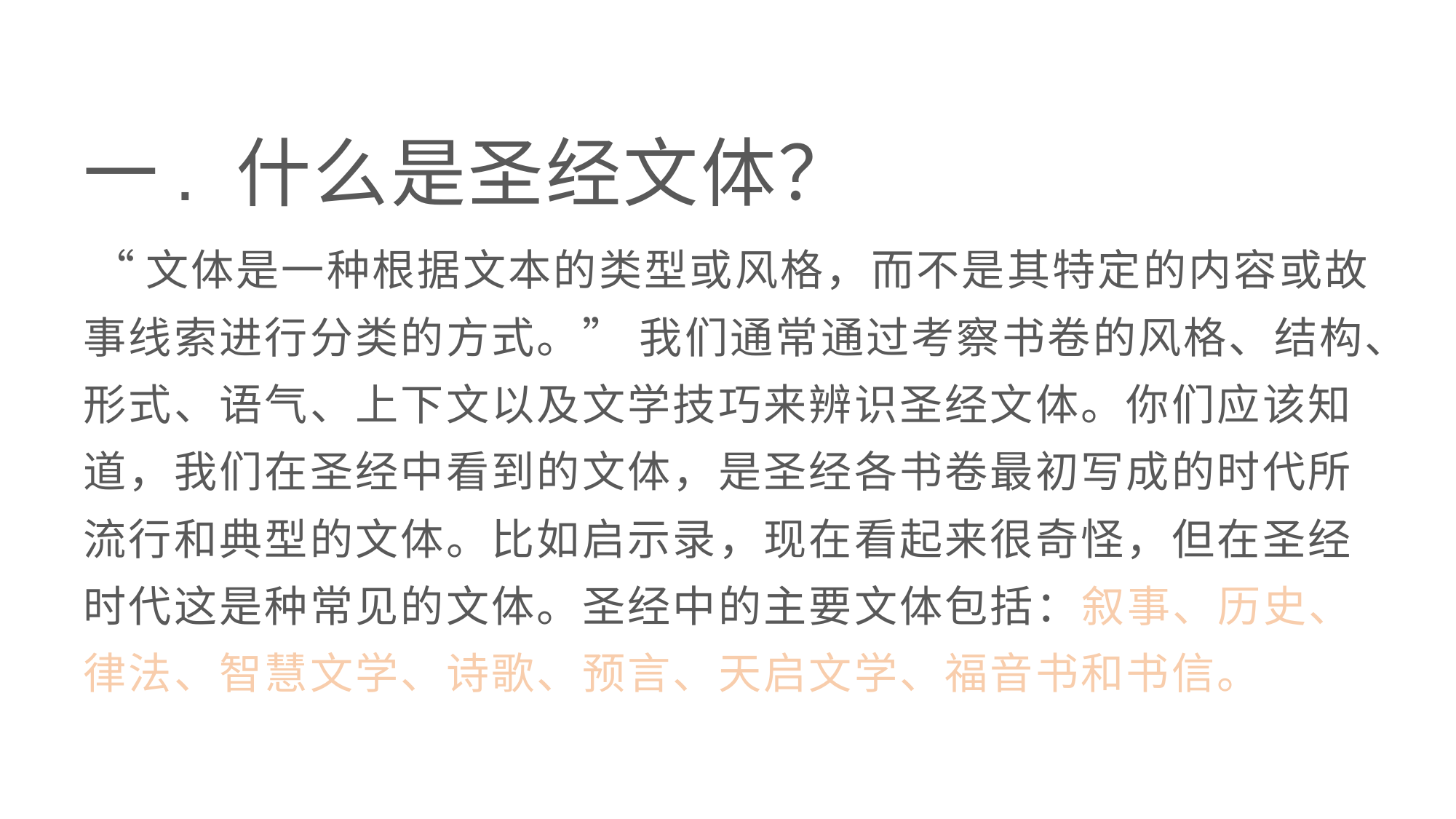

一. 什么是圣经文体？
 “文体是一种根据文本的类型或风格，而不是其特定的内容或故事线索进行分类的方式。” 我们通常通过考察书卷的风格、结构、形式、语气、上下文以及文学技巧来辨识圣经文体。你们应该知道，我们在圣经中看到的文体，是圣经各书卷最初写成的时代所流行和典型的文体。比如启示录，现在看起来很奇怪，但在圣经时代这是种常见的文体。圣经中的主要文体包括：叙事、历史、律法、智慧文学、诗歌、预言、天启文学、福音书和书信。